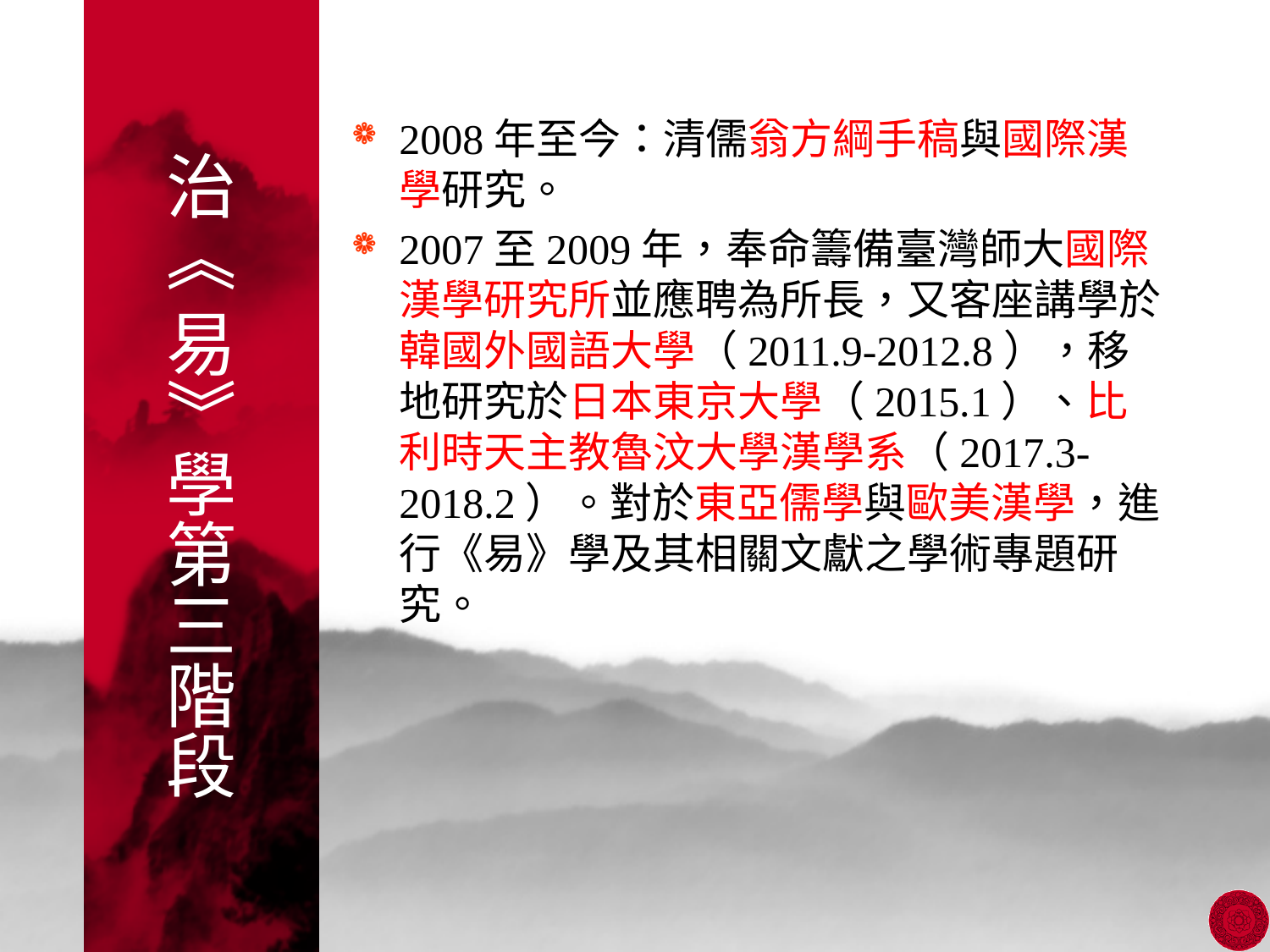

2008年至今：清儒翁方綱手稿與國際漢學研究。
2007至2009年，奉命籌備臺灣師大國際漢學研究所並應聘為所長，又客座講學於韓國外國語大學（2011.9-2012.8），移地研究於日本東京大學（2015.1）、比利時天主教魯汶大學漢學系（2017.3-2018.2）。對於東亞儒學與歐美漢學，進行《易》學及其相關文獻之學術專題研究。

# 治《 易》學第三階段